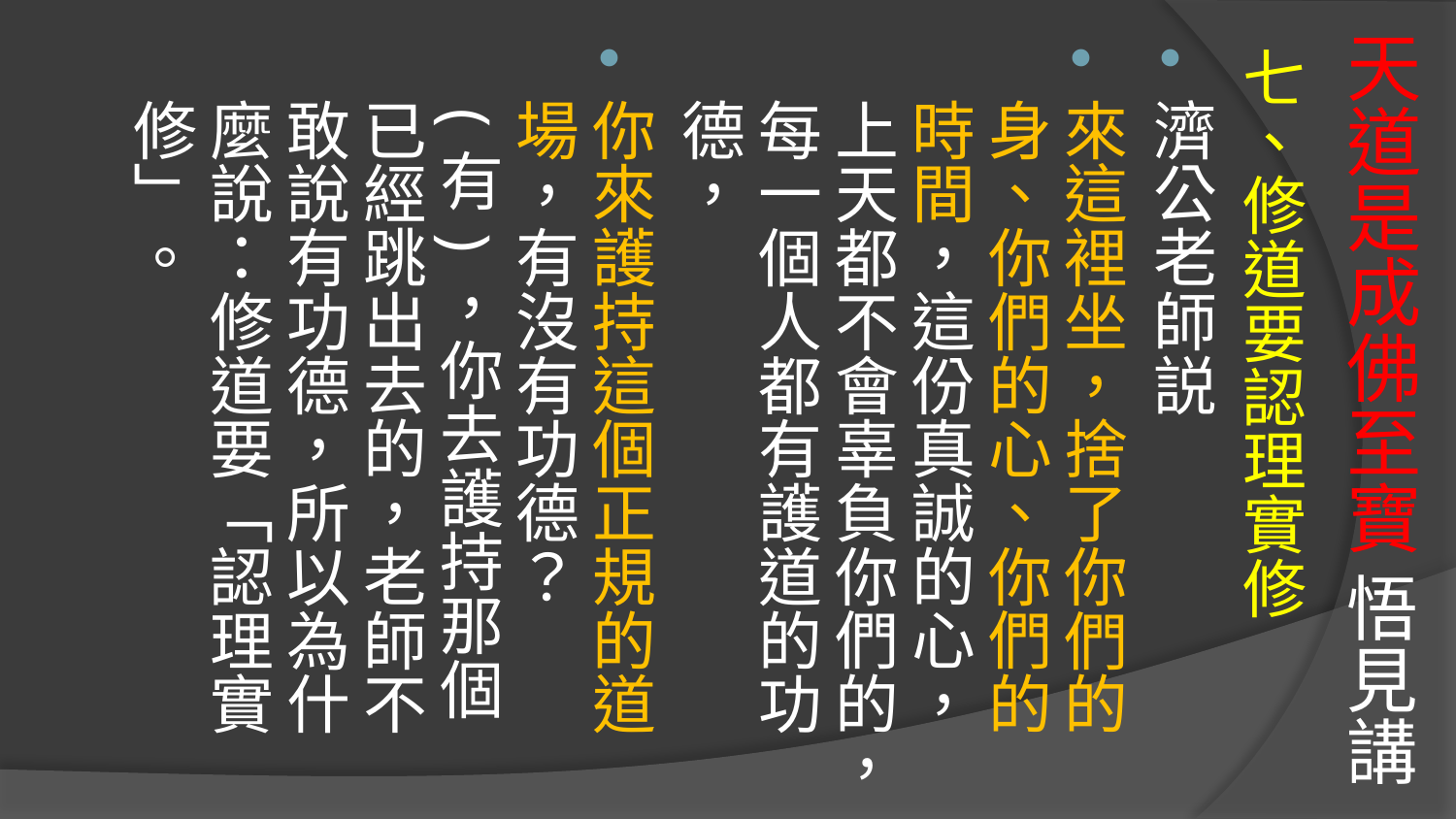

# 天道是成佛至寶 悟見講
七、修道要認理實修
濟公老師説
來這裡坐，捨了你們的身、你們的心、你們的時間，這份真誠的心，上天都不會辜負你們的，每一個人都有護道的功德，
你來護持這個正規的道場，有沒有功德？(有)，你去護持那個已經跳出去的，老師不敢說有功德，所以為什麼說：修道要「認理實修」。